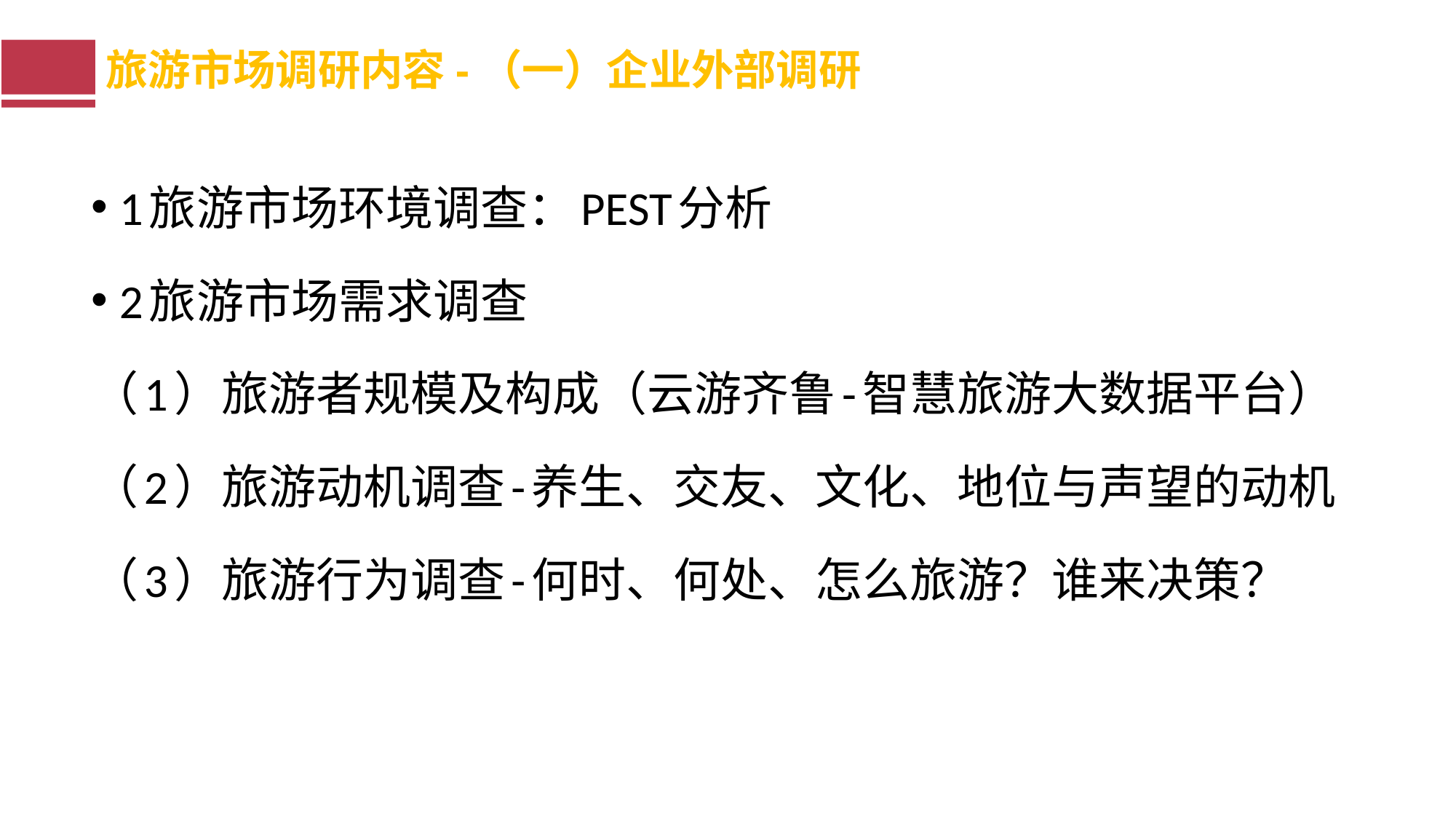

旅游市场调研内容-（一）企业外部调研

1旅游市场环境调查：PEST分析
2旅游市场需求调查
（1）旅游者规模及构成（云游齐鲁-智慧旅游大数据平台）
（2）旅游动机调查-养生、交友、文化、地位与声望的动机
（3）旅游行为调查-何时、何处、怎么旅游？谁来决策？